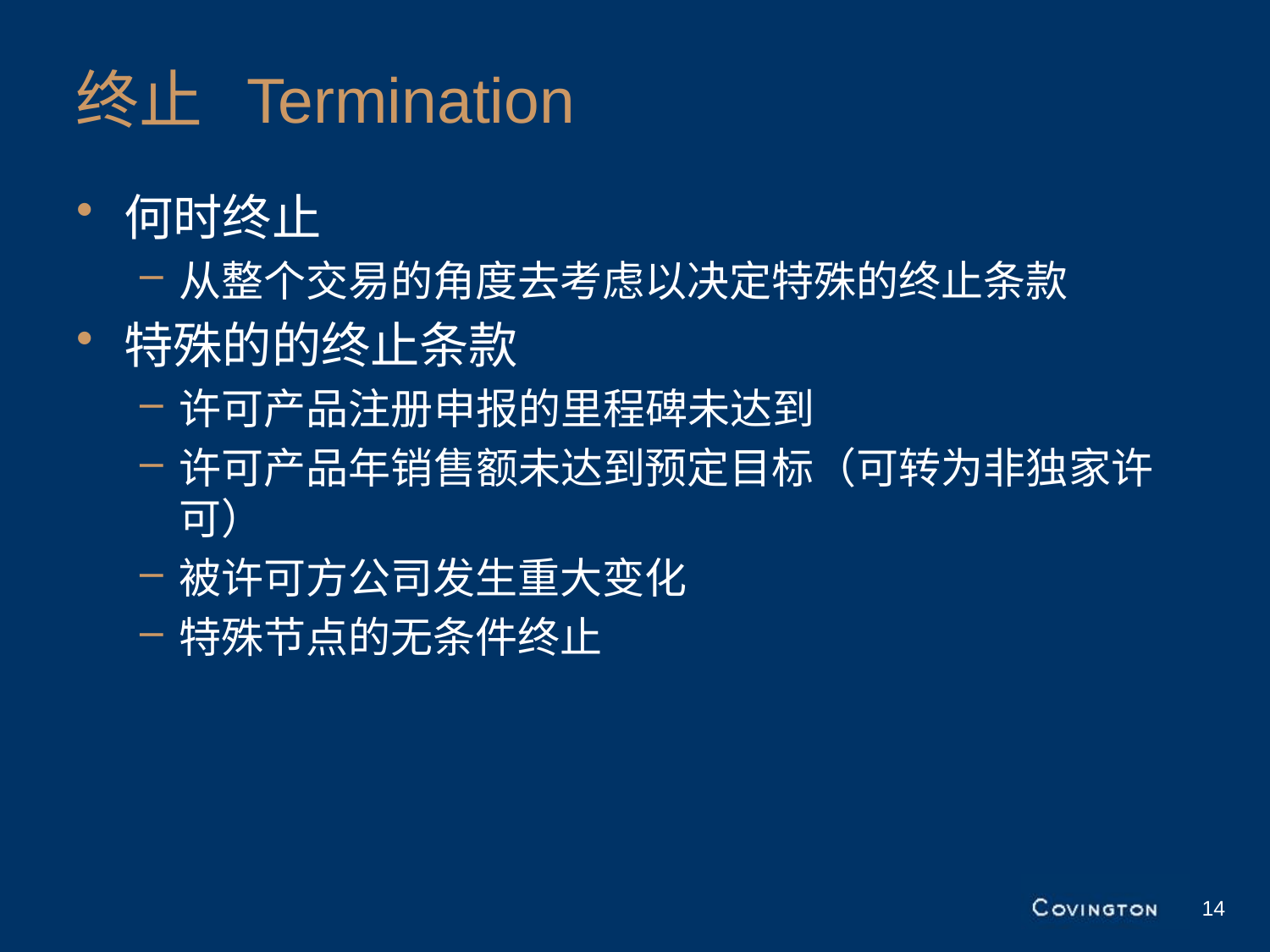

# 终止  Termination
何时终止
从整个交易的角度去考虑以决定特殊的终止条款
特殊的的终止条款
许可产品注册申报的里程碑未达到
许可产品年销售额未达到预定目标（可转为非独家许可）
被许可方公司发生重大变化
特殊节点的无条件终止

14